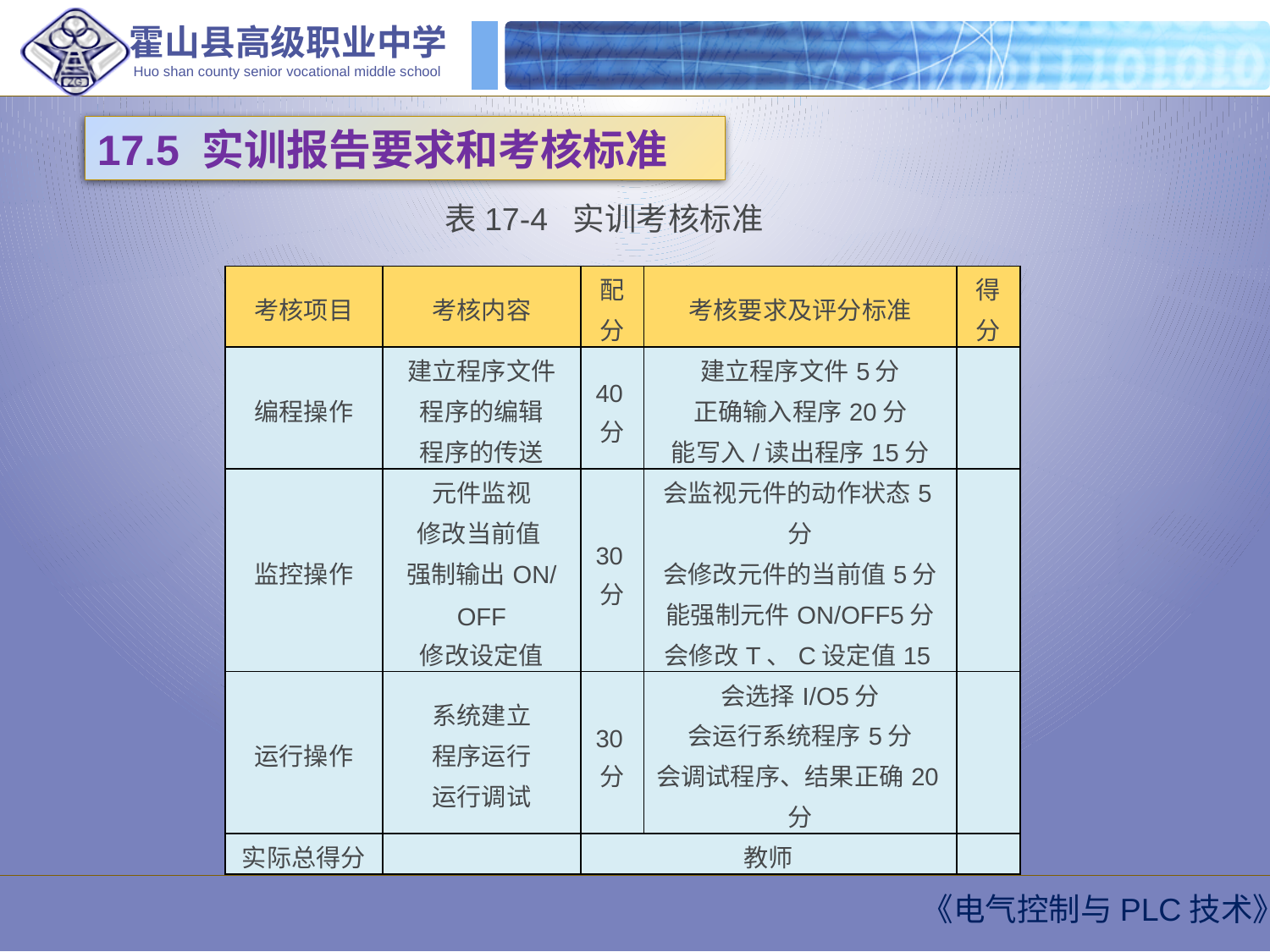

17.5 实训报告要求和考核标准
表17-4  实训考核标准
| 考核项目 | 考核内容 | 配分 | 考核要求及评分标准 | 得分 |
| --- | --- | --- | --- | --- |
| 编程操作 | 建立程序文件 程序的编辑 程序的传送 | 40分 | 建立程序文件5分 正确输入程序20分 能写入/读出程序15分 |  |
| 监控操作 | 元件监视 修改当前值 强制输出ON/OFF 修改设定值 | 30分 | 会监视元件的动作状态5分 会修改元件的当前值5分 能强制元件ON/OFF5分 会修改T、C设定值15分 |  |
| 运行操作 | 系统建立 程序运行 运行调试 | 30分 | 会选择I/O5分 会运行系统程序5分 会调试程序、结果正确20分 |  |
| 实际总得分 |  | 教师 |  |  |